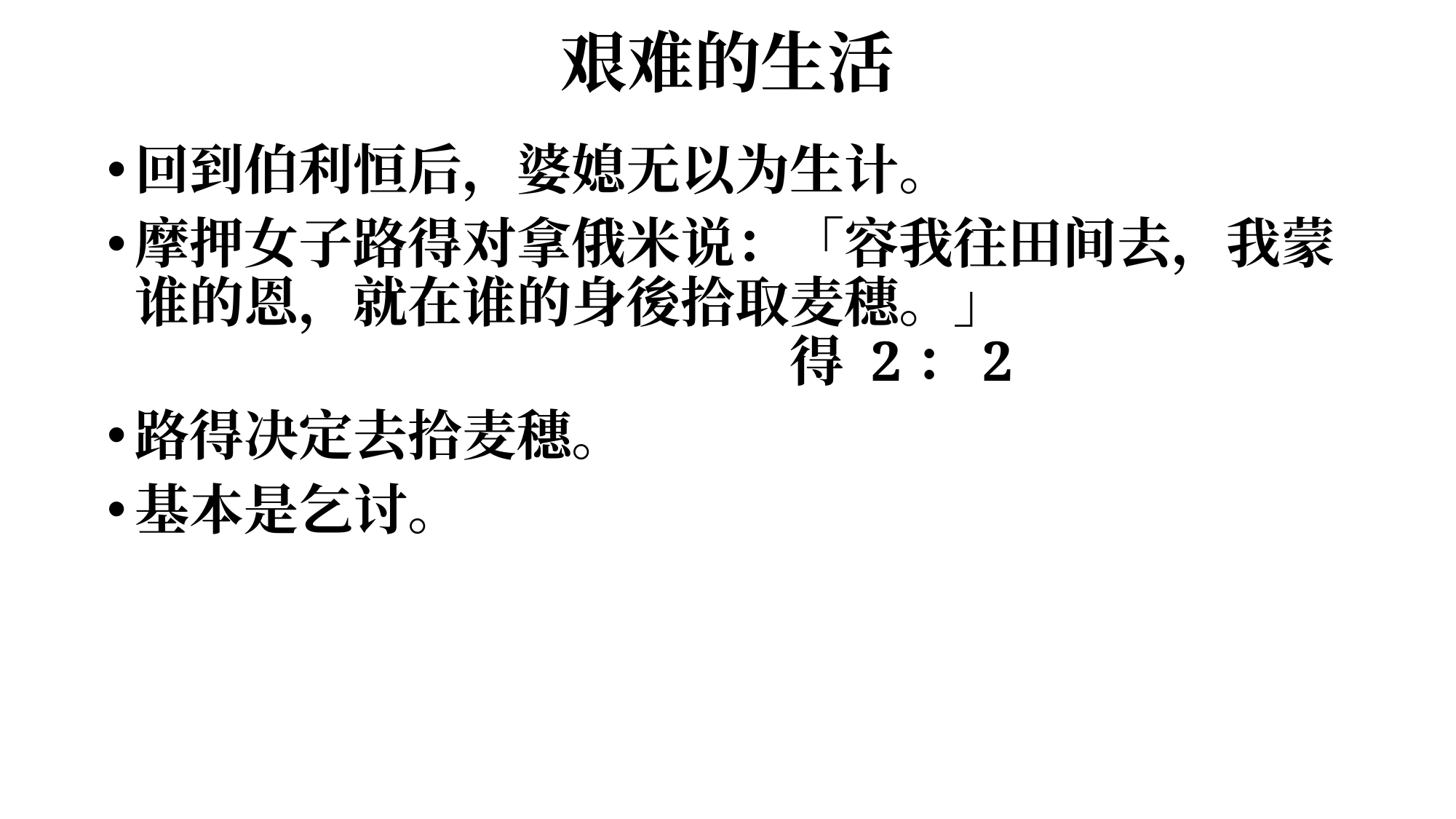

# 艰难的生活
回到伯利恒后，婆媳无以为生计。
摩押女子路得对拿俄米说：「容我往田间去，我蒙谁的恩，就在谁的身後拾取麦穗。」									得 2：2
路得决定去拾麦穗。
基本是乞讨。